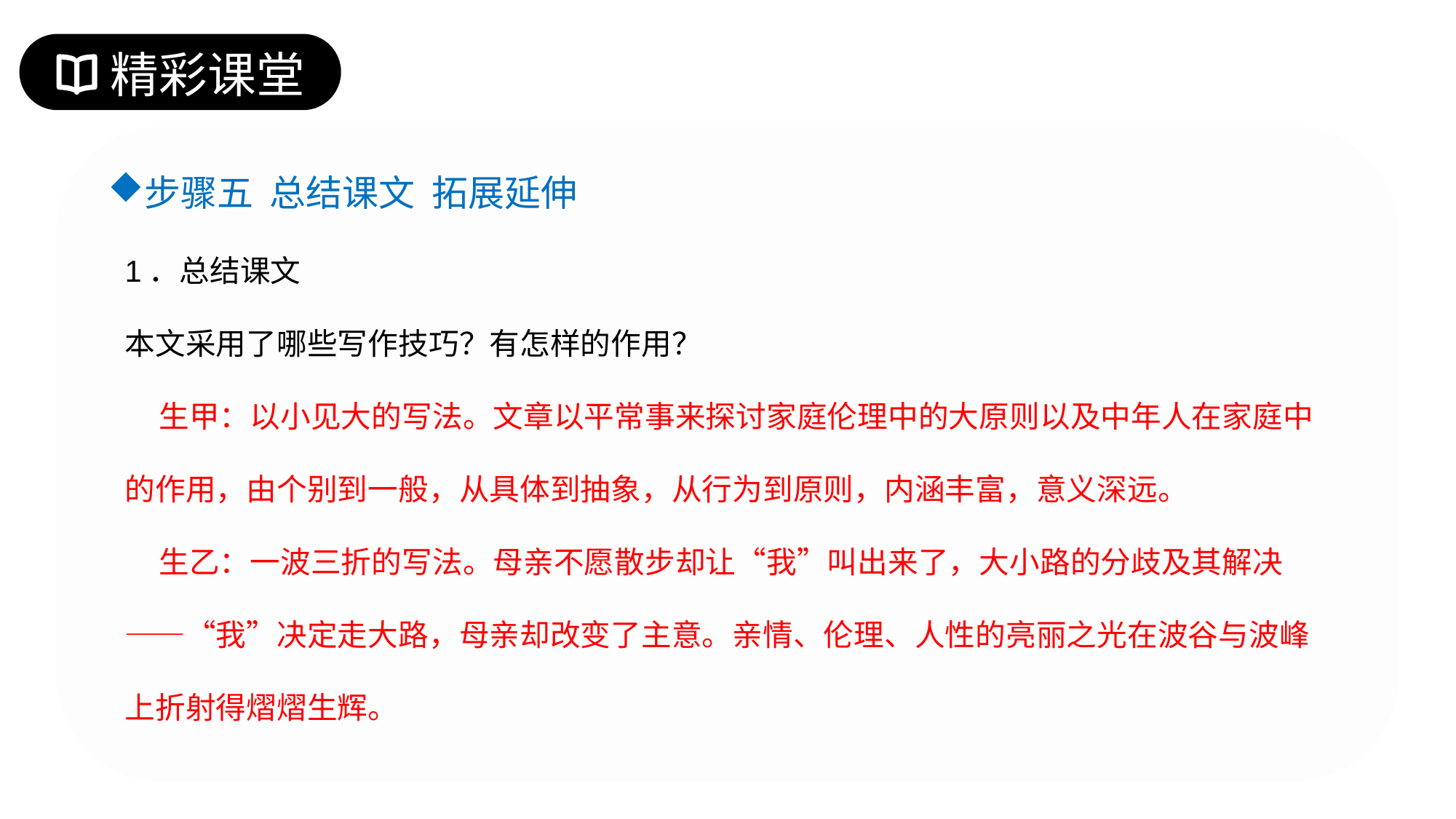

精彩课堂

步骤五  总结课文  拓展延伸
1．总结课文
本文采用了哪些写作技巧？有怎样的作用？
    生甲：以小见大的写法。文章以平常事来探讨家庭伦理中的大原则以及中年人在家庭中的作用，由个别到一般，从具体到抽象，从行为到原则，内涵丰富，意义深远。
    生乙：一波三折的写法。母亲不愿散步却让“我”叫出来了，大小路的分歧及其解决——“我”决定走大路，母亲却改变了主意。亲情、伦理、人性的亮丽之光在波谷与波峰上折射得熠熠生辉。